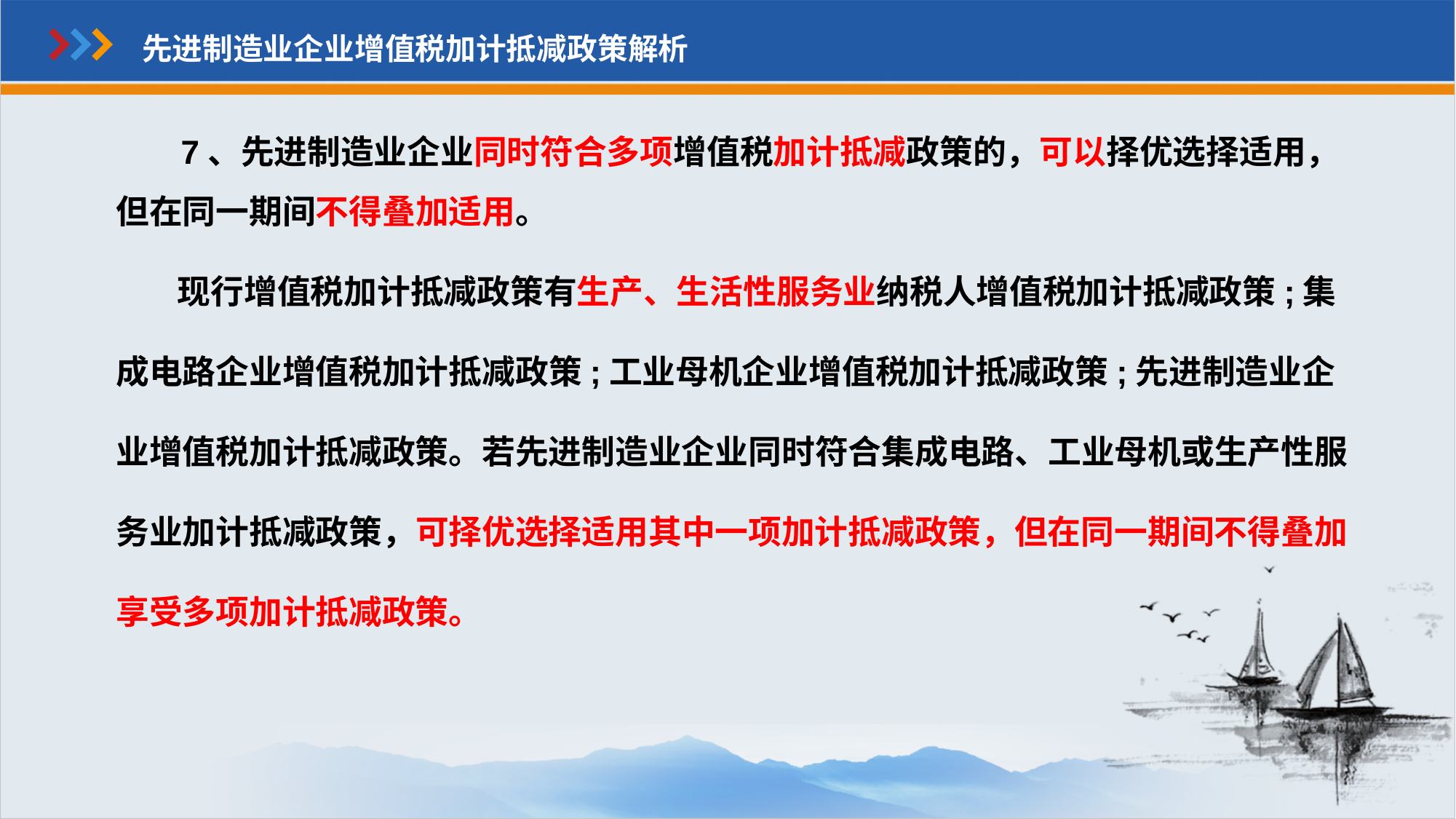

先进制造业企业增值税加计抵减政策解析

       7、先进制造业企业同时符合多项增值税加计抵减政策的，可以择优选择适用，但在同一期间不得叠加适用。
       现行增值税加计抵减政策有生产、生活性服务业纳税人增值税加计抵减政策;集成电路企业增值税加计抵减政策;工业母机企业增值税加计抵减政策;先进制造业企业增值税加计抵减政策。若先进制造业企业同时符合集成电路、工业母机或生产性服务业加计抵减政策，可择优选择适用其中一项加计抵减政策，但在同一期间不得叠加享受多项加计抵减政策。